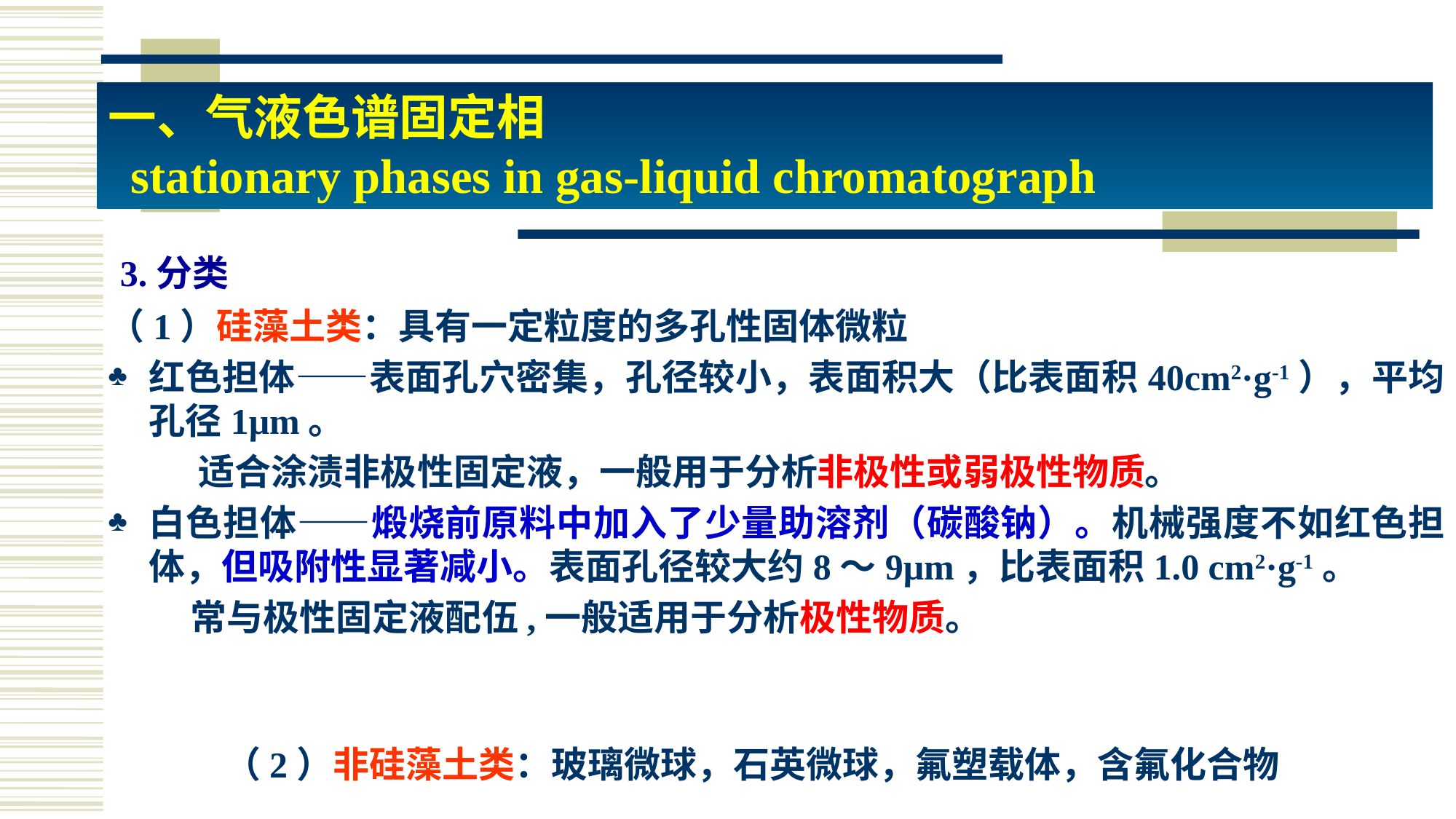

一、气液色谱固定相
 stationary phases in gas-liquid chromatograph
# 3.分类
（1）硅藻土类：具有一定粒度的多孔性固体微粒
红色担体——表面孔穴密集，孔径较小，表面积大（比表面积40cm2·g-1），平均孔径1μm。
          适合涂渍非极性固定液，一般用于分析非极性或弱极性物质。
白色担体——煅烧前原料中加入了少量助溶剂（碳酸钠）。机械强度不如红色担体，但吸附性显著减小。表面孔径较大约8～9μm，比表面积1.0 cm2·g-1。
         常与极性固定液配伍,一般适用于分析极性物质。
（2）非硅藻土类：玻璃微球，石英微球，氟塑载体，含氟化合物